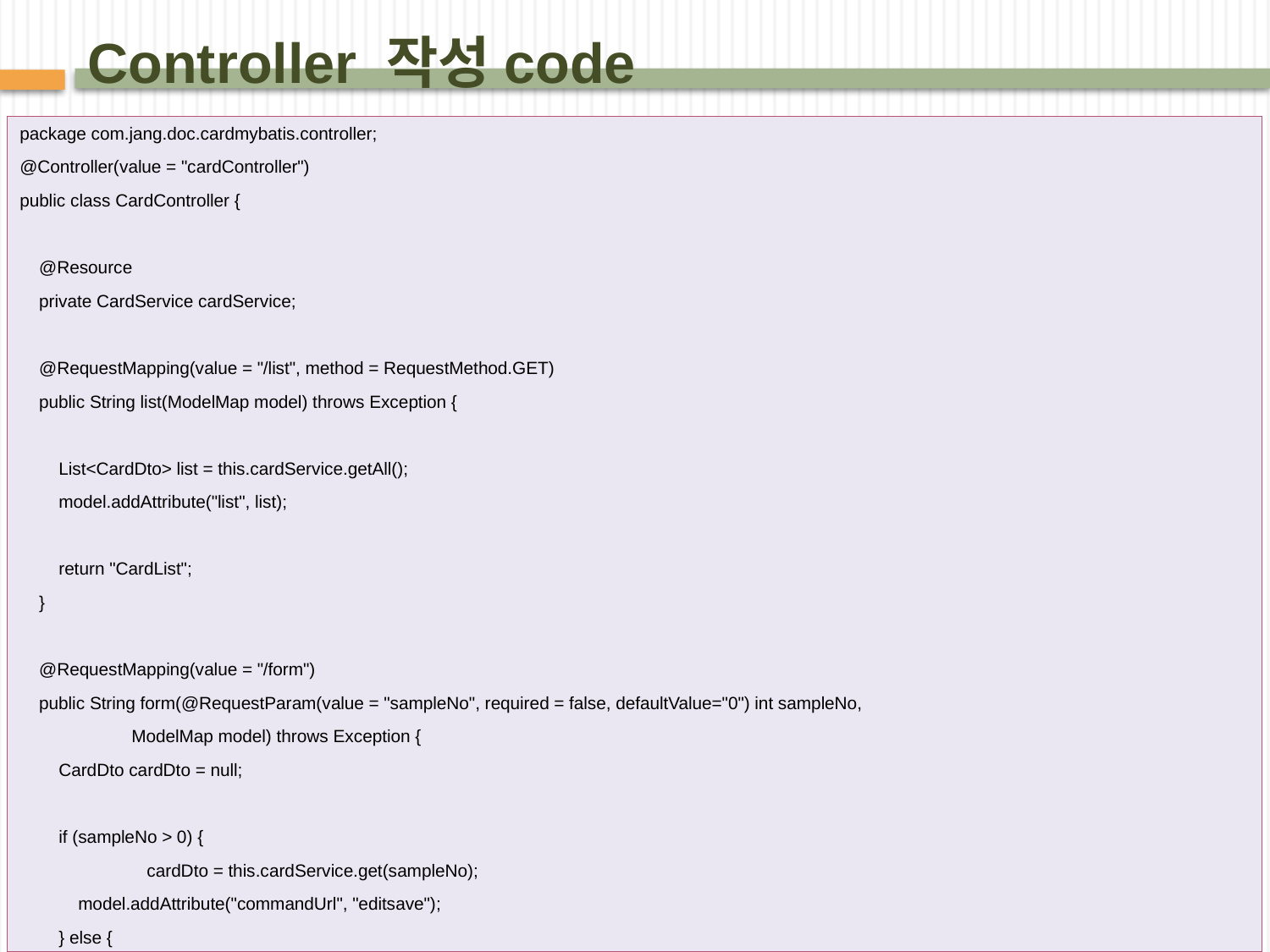

# Controller 작성code
package com.jang.doc.cardmybatis.controller;
@Controller(value = "cardController")
public class CardController {

    @Resource
    private CardService cardService;

    @RequestMapping(value = "/list", method = RequestMethod.GET)
    public String list(ModelMap model) throws Exception {

        List<CardDto> list = this.cardService.getAll();
        model.addAttribute("list", list);

        return "CardList";
    }

    @RequestMapping(value = "/form")
    public String form(@RequestParam(value = "sampleNo", required = false, defaultValue="0") int sampleNo,
                       ModelMap model) throws Exception {
        CardDto cardDto = null;

        if (sampleNo > 0) {
        	cardDto = this.cardService.get(sampleNo);
            model.addAttribute("commandUrl", "editsave");
        } else {
            model.addAttribute("commandUrl", "addsave");
        }

        model.addAttribute("result", cardDto);

        return "CardView";
    }

    @RequestMapping(value = "/addsave", method = RequestMethod.POST)
    public String add(@ModelAttribute("sampleVo") CardDto cardDto,
                      RedirectAttributes redirectAttributes) {
        this.cardService.add(cardDto);
        redirectAttributes.addFlashAttribute("message", "추가되었습니다.");

        return "redirect:list";
    }

    @RequestMapping(value = "/editsave", method = RequestMethod.POST)
    public String update(@ModelAttribute("sampleVo") CardDto cardDto,
                         RedirectAttributes redirectAttributes) {
        this.cardService.update(cardDto);
        redirectAttributes.addFlashAttribute("message", "수정되었습니다.");

        return "redirect:list";
    }

    @RequestMapping(value = "/delete", method = RequestMethod.POST)
    public String update(@RequestParam(value = "sampleNo", required = false) int sampleNo,
                         RedirectAttributes redirectAttributes) {
        this.cardService.delete(sampleNo);
        redirectAttributes.addFlashAttribute("message", "삭제되었습니다.");

        return "redirect:list";
    }

}